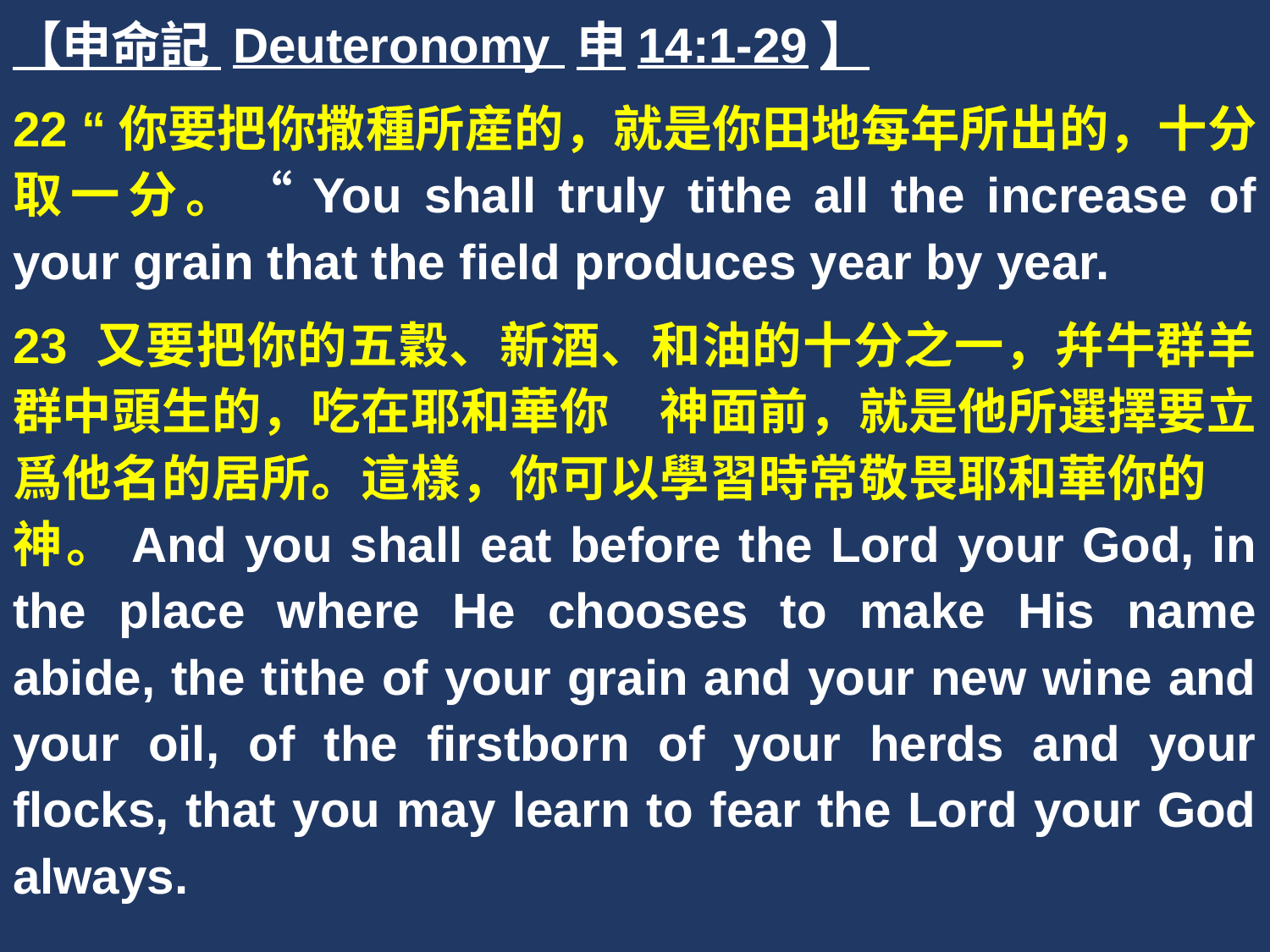

【申命記 Deuteronomy 申14:1-29】
22 “你要把你撒種所産的，就是你田地每年所出的，十分取一分。“You shall truly tithe all the increase of your grain that the field produces year by year.
23 又要把你的五穀、新酒、和油的十分之一，幷牛群羊群中頭生的，吃在耶和華你　神面前，就是他所選擇要立爲他名的居所。這樣，你可以學習時常敬畏耶和華你的　神。And you shall eat before the Lord your God, in the place where He chooses to make His name abide, the tithe of your grain and your new wine and your oil, of the firstborn of your herds and your flocks, that you may learn to fear the Lord your God always.